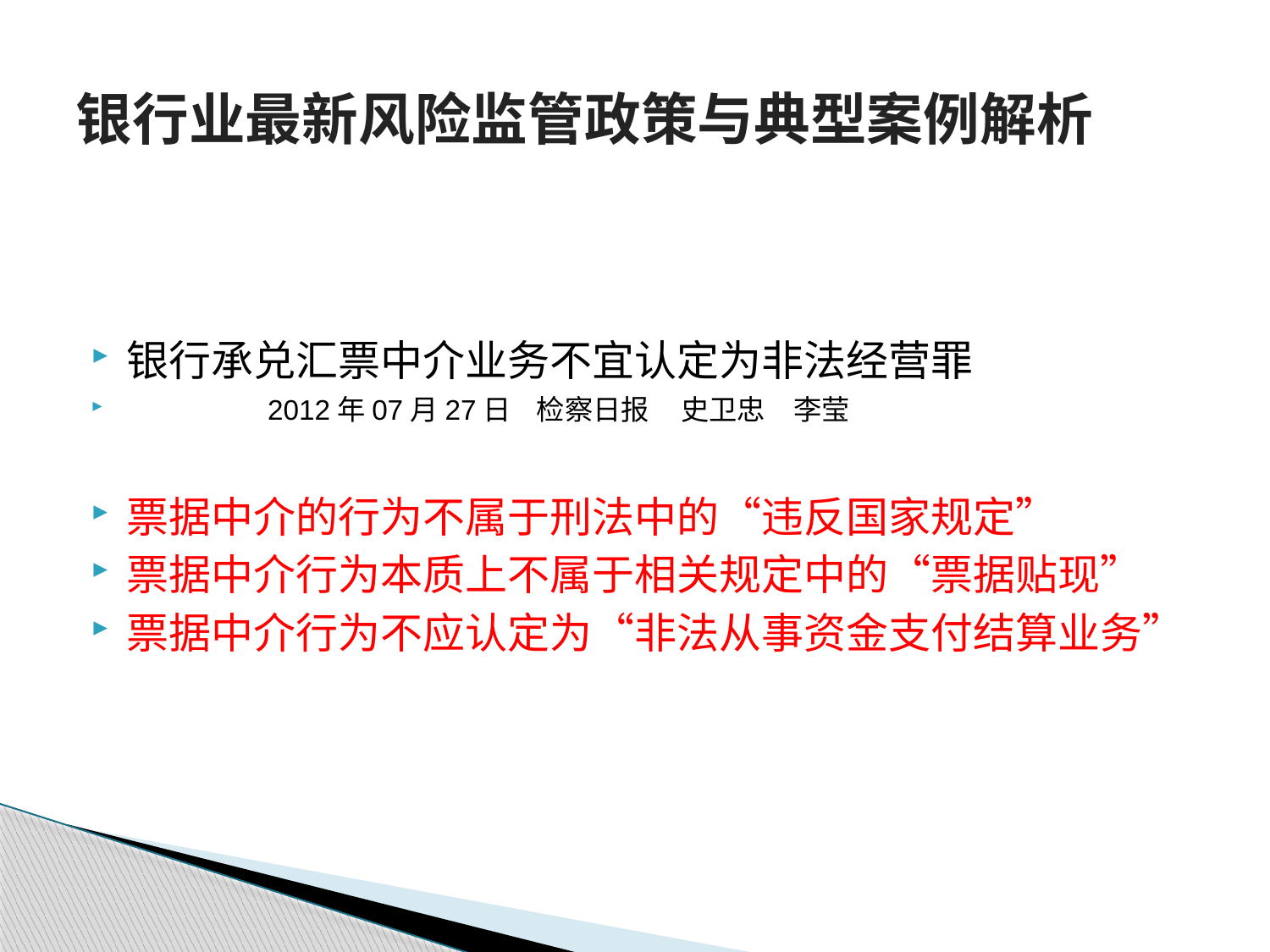

# 银行业最新风险监管政策与典型案例解析

银行承兑汇票中介业务不宜认定为非法经营罪
                  2012年07月27日    检察日报     史卫忠　李莹

票据中介的行为不属于刑法中的“违反国家规定”
票据中介行为本质上不属于相关规定中的“票据贴现”
票据中介行为不应认定为“非法从事资金支付结算业务”